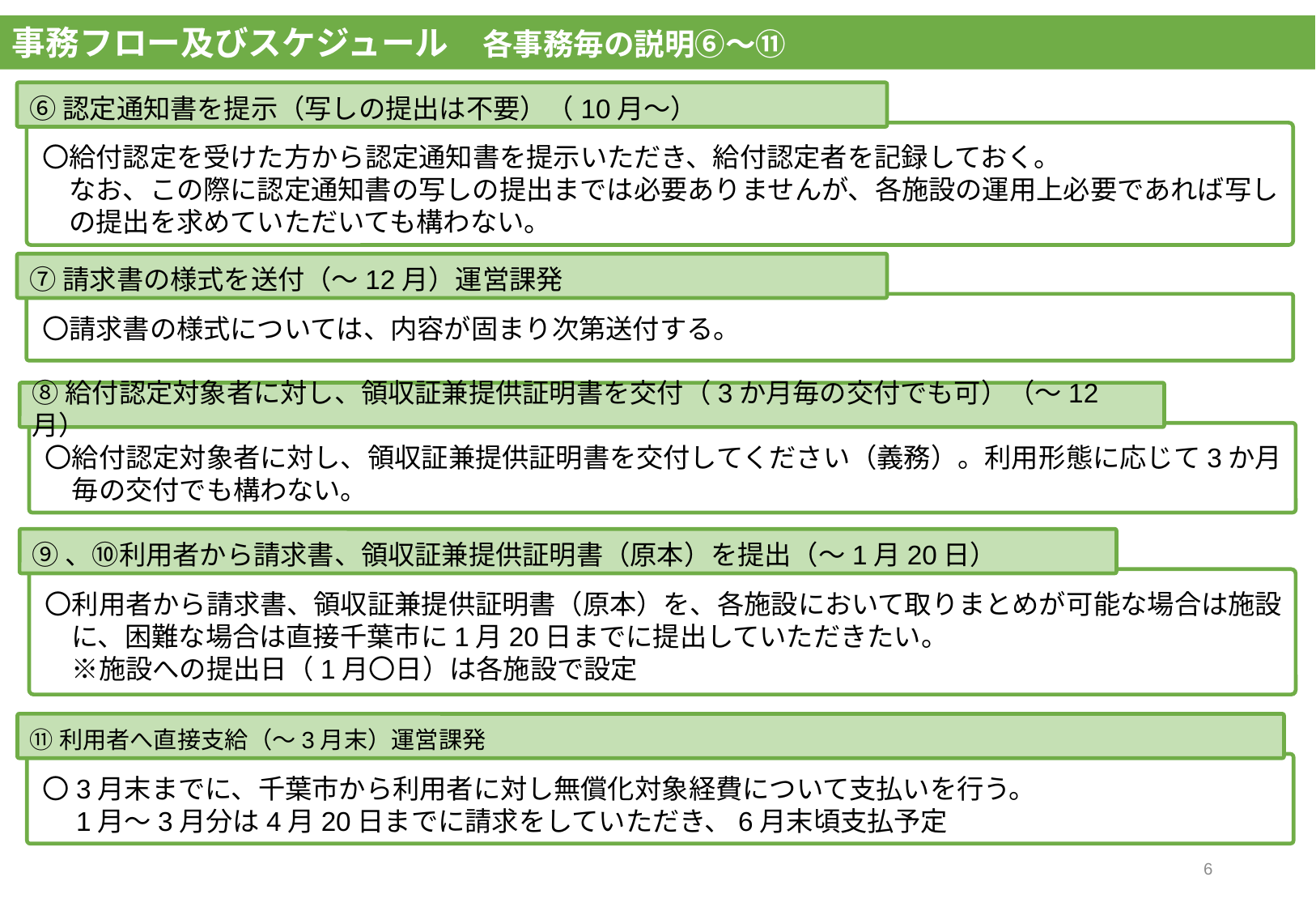

事務フロー及びスケジュール　各事務毎の説明⑥～⑪
⑥認定通知書を提示（写しの提出は不要）（10月～）

〇給付認定を受けた方から認定通知書を提示いただき、給付認定者を記録しておく。
　なお、この際に認定通知書の写しの提出までは必要ありませんが、各施設の運用上必要であれば写し
　の提出を求めていただいても構わない。
⑦請求書の様式を送付（～12月）運営課発

〇請求書の様式については、内容が固まり次第送付する。
⑧給付認定対象者に対し、領収証兼提供証明書を交付（3か月毎の交付でも可）（～12月）

〇給付認定対象者に対し、領収証兼提供証明書を交付してください（義務）。利用形態に応じて3か月
　毎の交付でも構わない。
⑨、⑩利用者から請求書、領収証兼提供証明書（原本）を提出（～1月20日）

〇利用者から請求書、領収証兼提供証明書（原本）を、各施設において取りまとめが可能な場合は施設
　に、困難な場合は直接千葉市に1月20日までに提出していただきたい。
　※施設への提出日（1月〇日）は各施設で設定
⑪利用者へ直接支給（～3月末）運営課発

〇3月末までに、千葉市から利用者に対し無償化対象経費について支払いを行う。
　1月～3月分は4月20日までに請求をしていただき、6月末頃支払予定

6